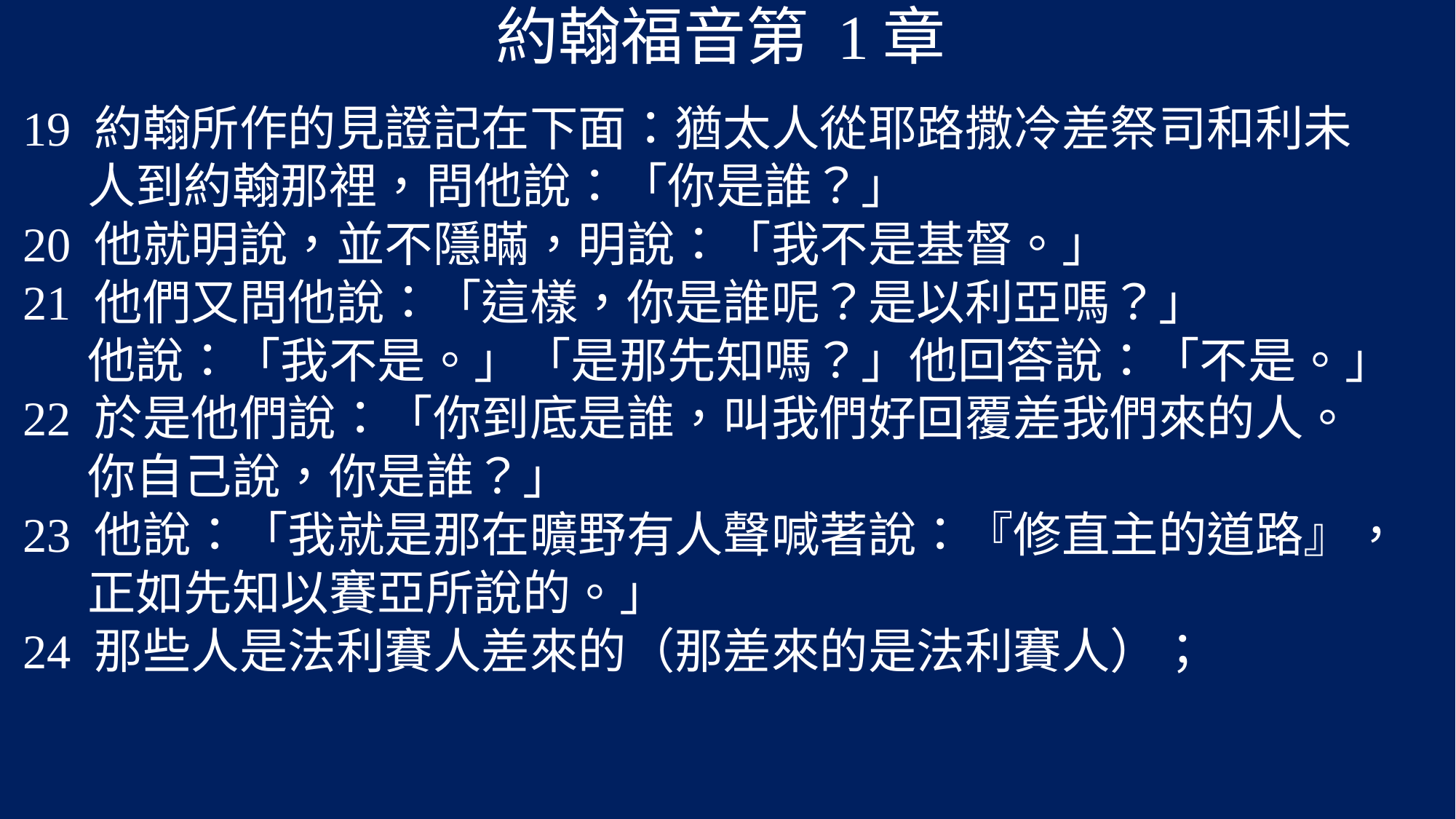

約翰福音第 1章

 19 約翰所作的見證記在下面：猶太人從耶路撒冷差祭司和利未
      人到約翰那裡，問他說：「你是誰？」
 20 他就明說，並不隱瞞，明說：「我不是基督。」
 21 他們又問他說：「這樣，你是誰呢？是以利亞嗎？」
      他說：「我不是。」「是那先知嗎？」他回答說：「不是。」
 22 於是他們說：「你到底是誰，叫我們好回覆差我們來的人。
      你自己說，你是誰？」
 23 他說：「我就是那在曠野有人聲喊著說：『修直主的道路』，
      正如先知以賽亞所說的。」
 24 那些人是法利賽人差來的（那差來的是法利賽人）；